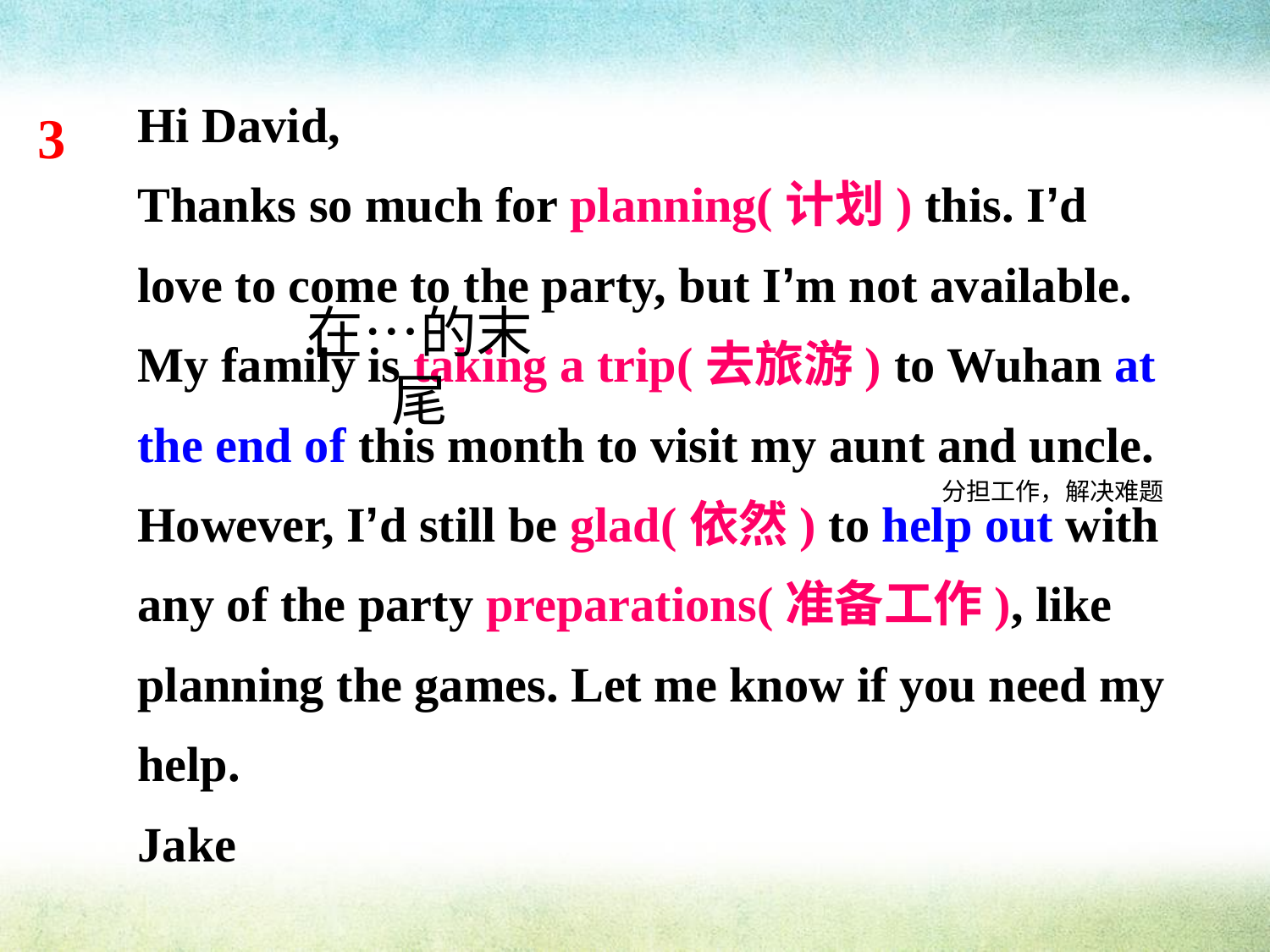

Hi David,
Thanks so much for planning(计划) this. I’d love to come to the party, but I’m not available. My family is taking a trip(去旅游) to Wuhan at the end of this month to visit my aunt and uncle. However, I’d still be glad(依然) to help out with any of the party preparations(准备工作), like planning the games. Let me know if you need my help.
Jake

3
在…的末尾
分担工作，解决难题